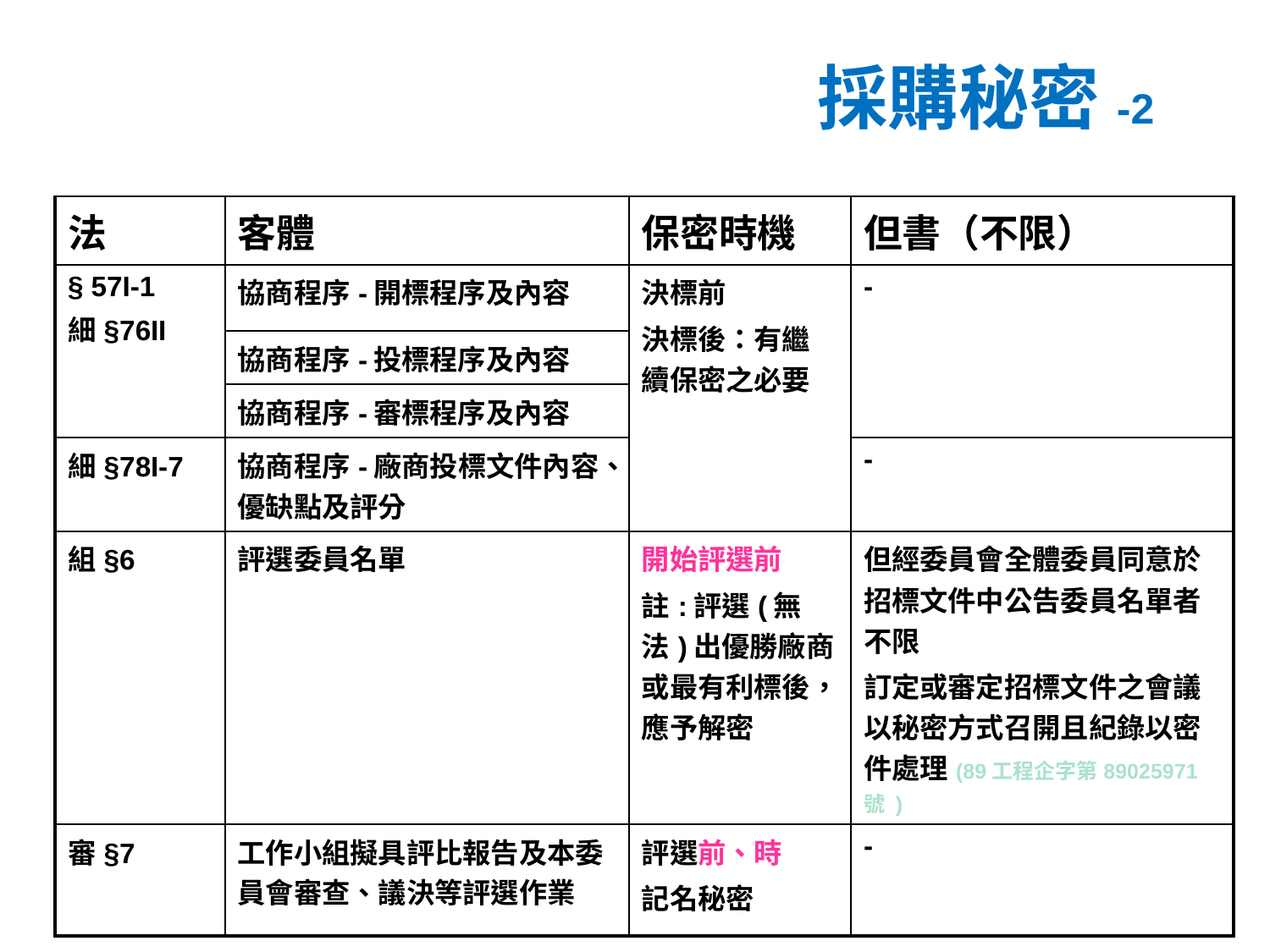

# 採購秘密-2
| 法 | 客體 | 保密時機 | 但書（不限） |
| --- | --- | --- | --- |
| § 57I-1 細§76II | 協商程序-開標程序及內容 | 決標前 決標後：有繼續保密之必要 | - |
|  | 協商程序-投標程序及內容 |  |  |
|  | 協商程序-審標程序及內容 |  |  |
| 細§78I-7 | 協商程序-廠商投標文件內容、優缺點及評分 |  | - |
| 組§6 | 評選委員名單 | 開始評選前 註:評選(無法)出優勝廠商或最有利標後，應予解密 | 但經委員會全體委員同意於招標文件中公告委員名單者不限 訂定或審定招標文件之會議以秘密方式召開且紀錄以密件處理(89工程企字第89025971號 ) |
| 審§7 | 工作小組擬具評比報告及本委員會審查、議決等評選作業 | 評選前、時 記名秘密 | - |
75